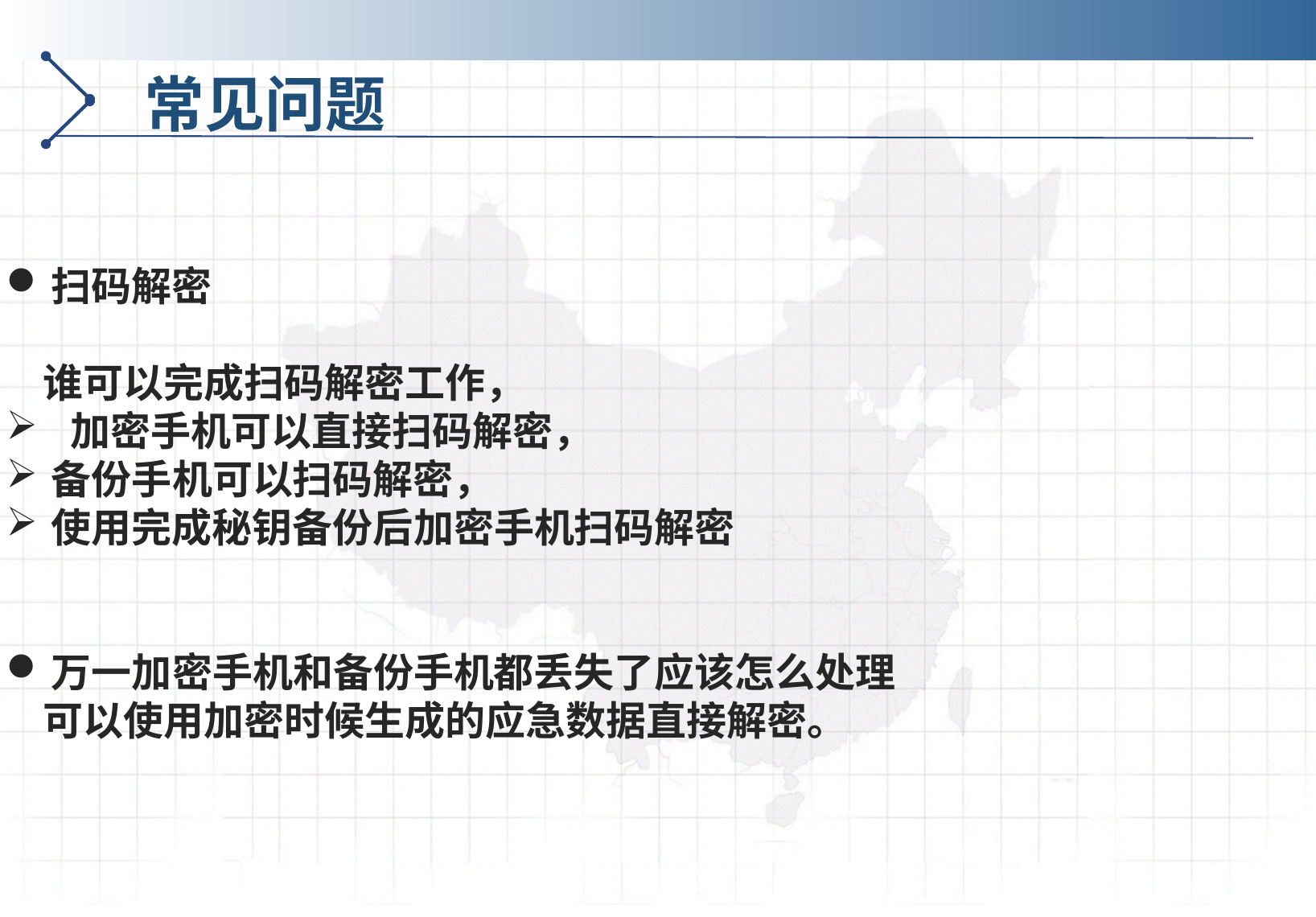

常见问题

扫码解密

   谁可以完成扫码解密工作，
 加密手机可以直接扫码解密，
备份手机可以扫码解密，
使用完成秘钥备份后加密手机扫码解密

万一加密手机和备份手机都丢失了应该怎么处理
   可以使用加密时候生成的应急数据直接解密。